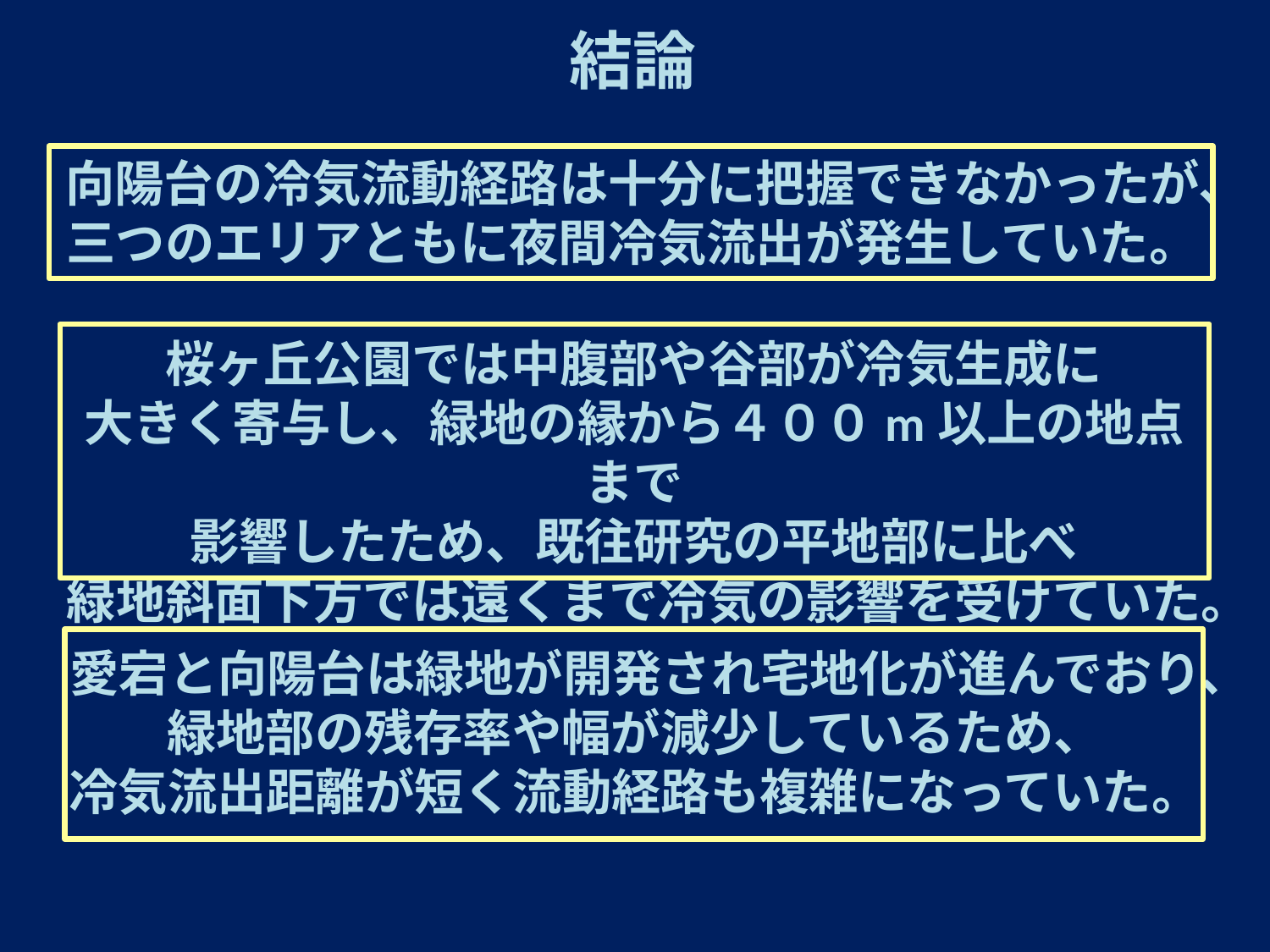

結論
向陽台の冷気流動経路は十分に把握できなかったが、
三つのエリアともに夜間冷気流出が発生していた。

桜ヶ丘公園では中腹部や谷部が冷気生成に
大きく寄与し、緑地の縁から４００m以上の地点まで
影響したため、既往研究の平地部に比べ
緑地斜面下方では遠くまで冷気の影響を受けていた。

愛宕と向陽台は緑地が開発され宅地化が進んでおり、緑地部の残存率や幅が減少しているため、
冷気流出距離が短く流動経路も複雑になっていた。